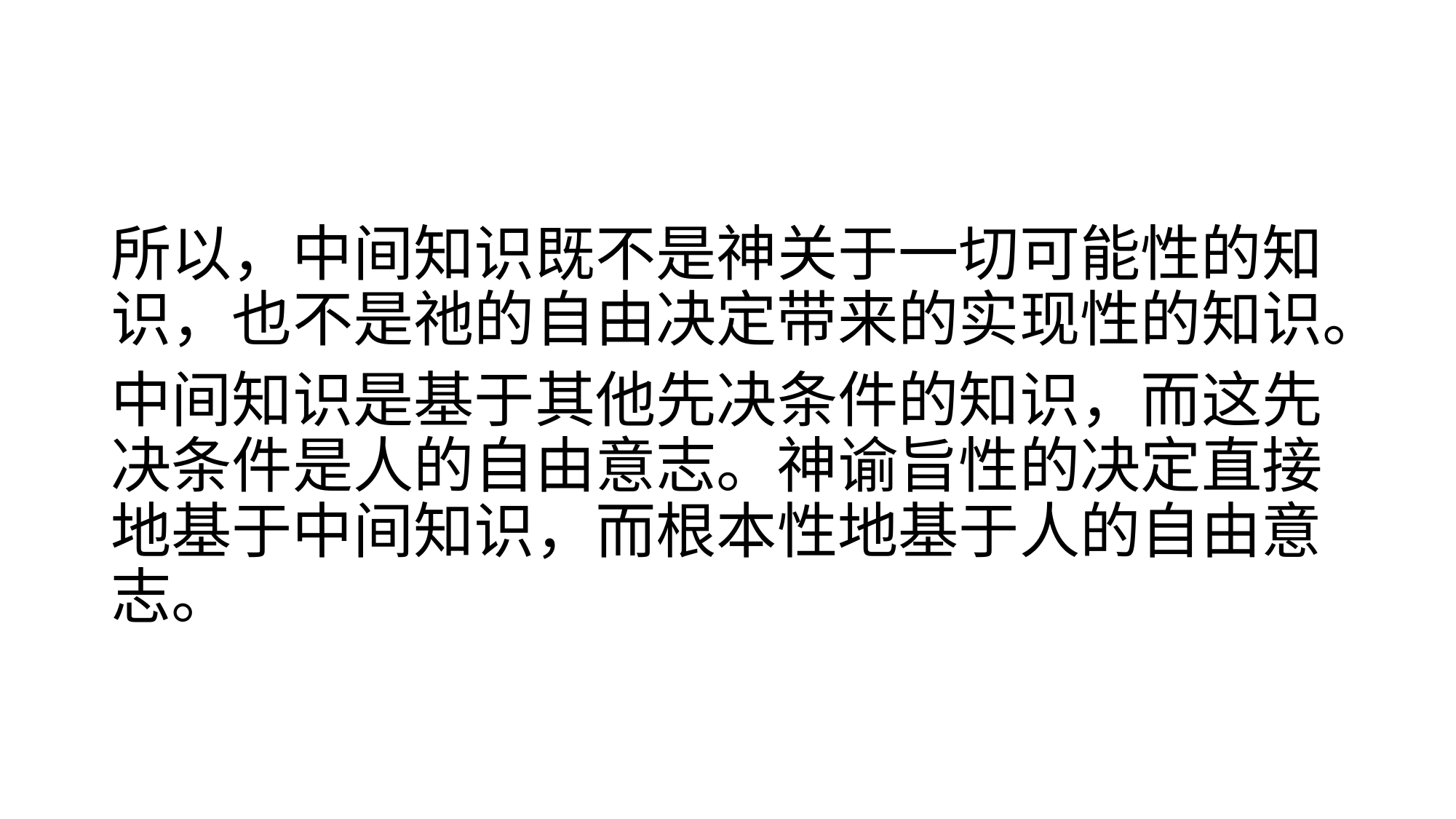

#
所以，中间知识既不是神关于一切可能性的知识，也不是祂的自由决定带来的实现性的知识。
中间知识是基于其他先决条件的知识，而这先决条件是人的自由意志。神谕旨性的决定直接地基于中间知识，而根本性地基于人的自由意志。